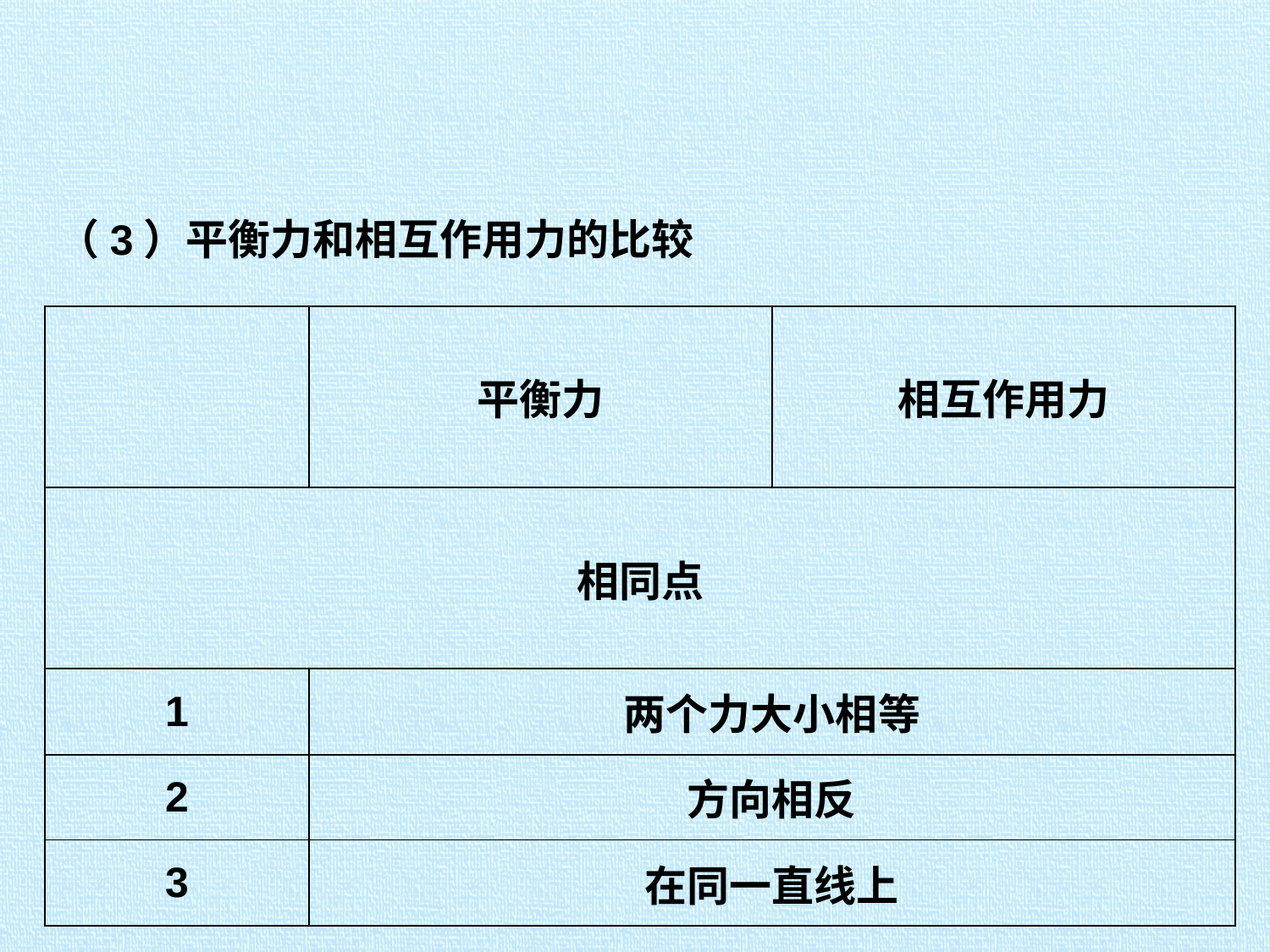

（3）平衡力和相互作用力的比较
|  | 平衡力 | 相互作用力 |
| --- | --- | --- |
| 相同点 |  |  |
| 1 | 两个力大小相等 |  |
| 2 | 方向相反 |  |
| 3 | 在同一直线上 |  |